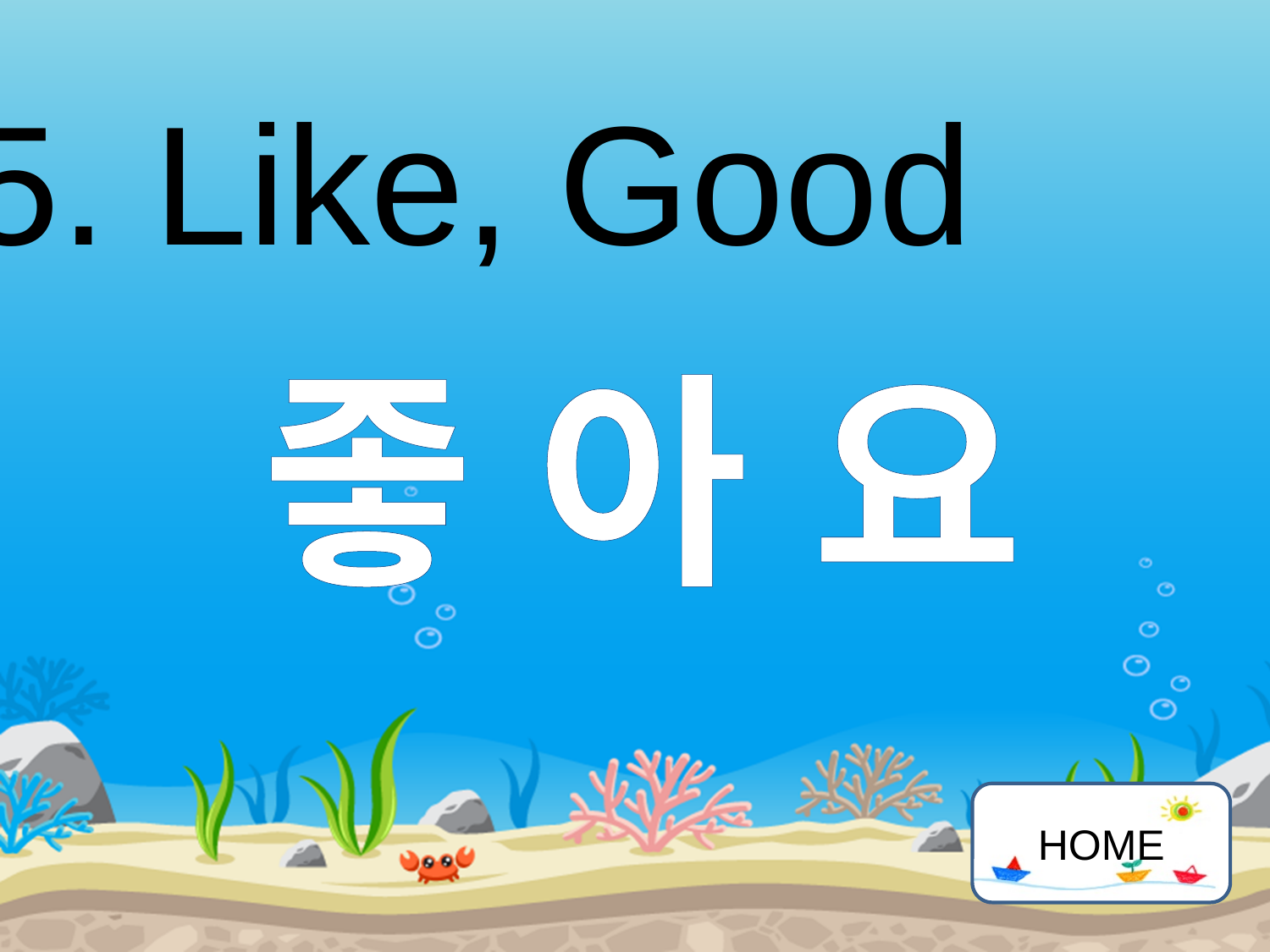

25. Like, Good
좋 아 요
HOME